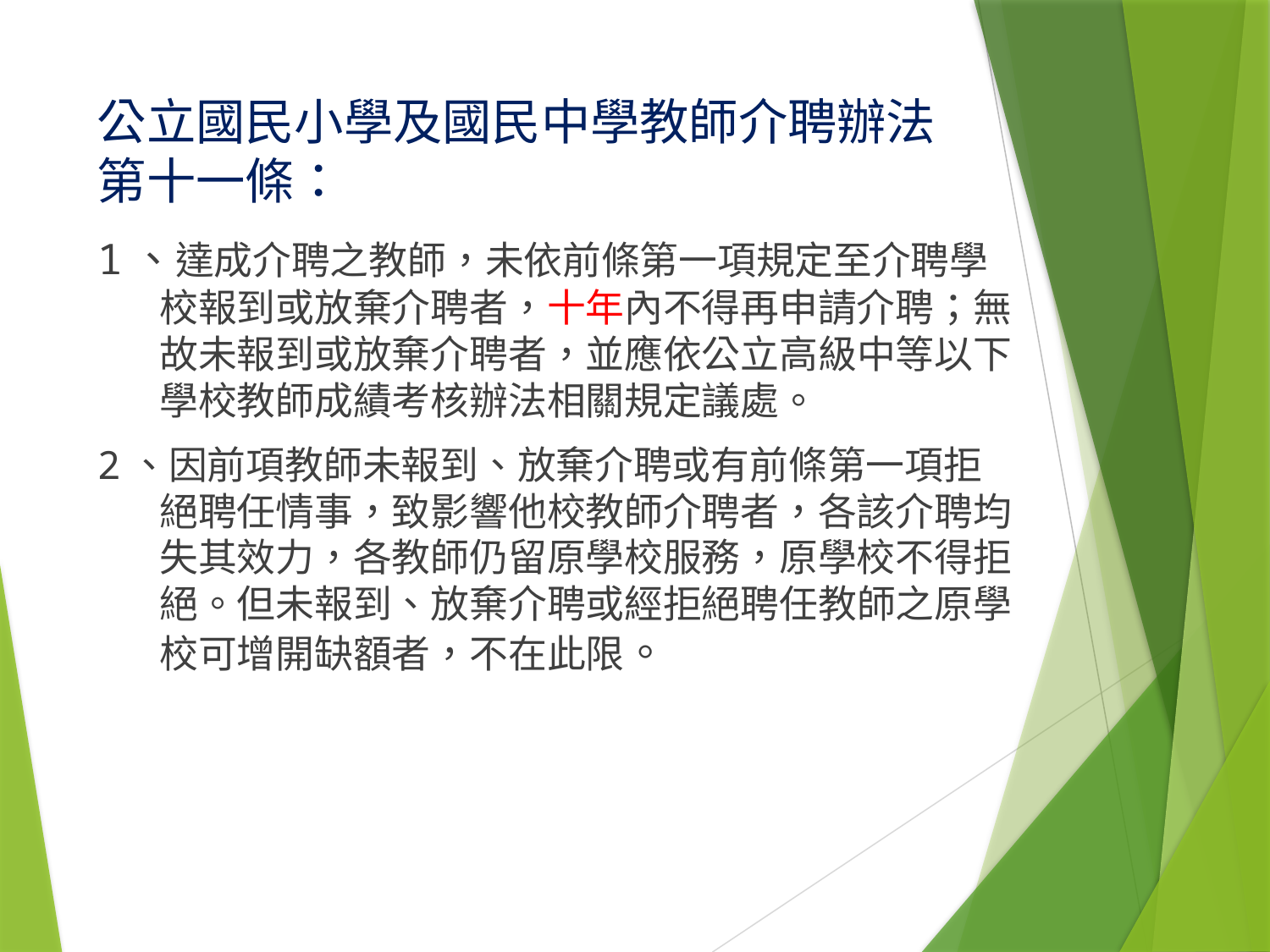

# 公立國民小學及國民中學教師介聘辦法第十一條：
1、達成介聘之教師，未依前條第一項規定至介聘學校報到或放棄介聘者，十年內不得再申請介聘；無故未報到或放棄介聘者，並應依公立高級中等以下學校教師成績考核辦法相關規定議處。
2、因前項教師未報到、放棄介聘或有前條第一項拒絕聘任情事，致影響他校教師介聘者，各該介聘均失其效力，各教師仍留原學校服務，原學校不得拒絕。但未報到、放棄介聘或經拒絕聘任教師之原學校可增開缺額者，不在此限。